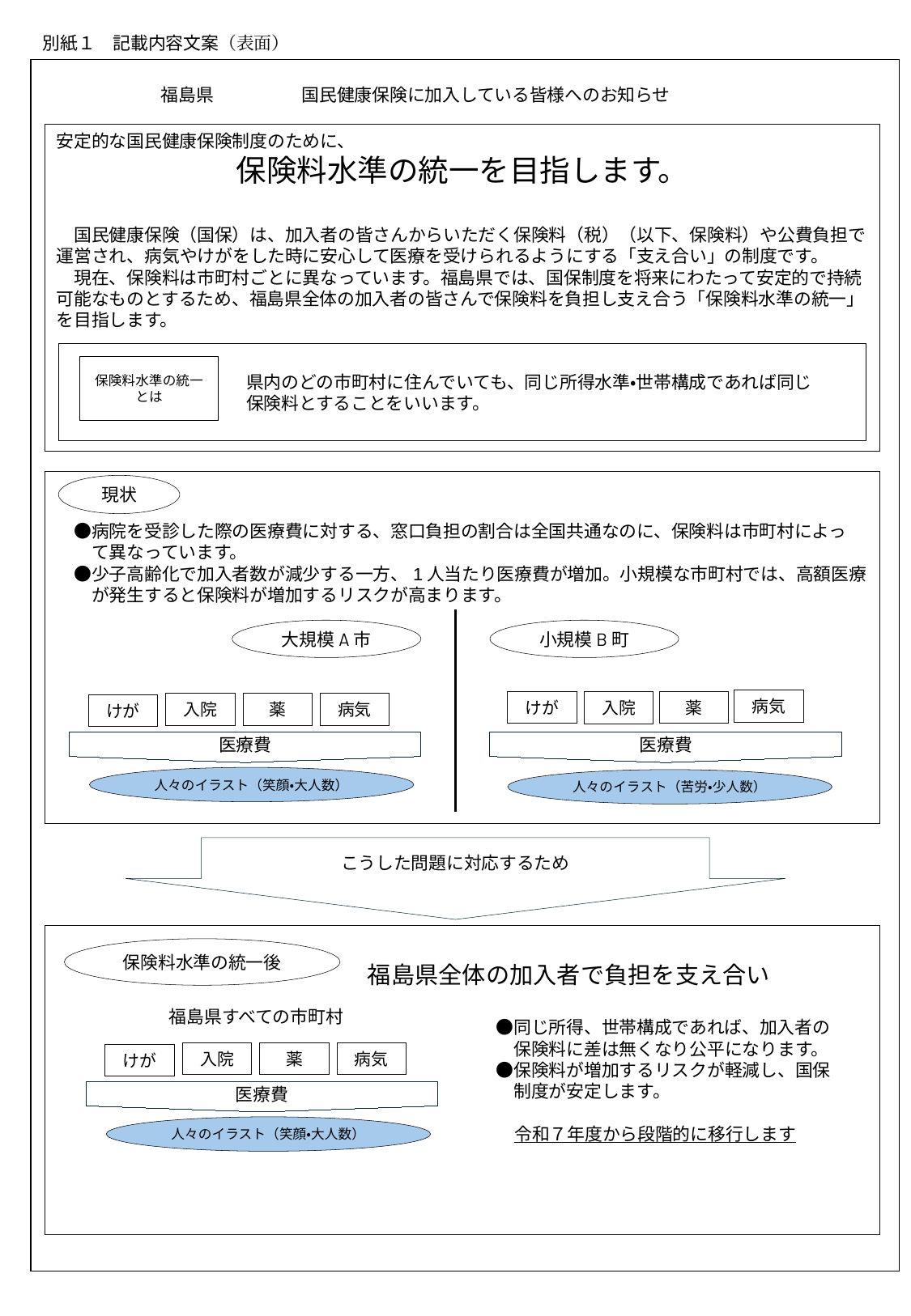

別紙１　記載内容文案（表面）

福島県　　　　　国民健康保険に加入している皆様へのお知らせ
安定的な国民健康保険制度のために、
保険料水準の統一を目指します。

　国民健康保険（国保）は、加入者の皆さんからいただく保険料（税）（以下、保険料）や公費負担で運営され、病気やけがをした時に安心して医療を受けられるようにする「支え合い」の制度です。
　現在、保険料は市町村ごとに異なっています。福島県では、国保制度を将来にわたって安定的で持続可能なものとするため、福島県全体の加入者の皆さんで保険料を負担し支え合う「保険料水準の統一」を目指します。

　　　　　　　　　　県内のどの市町村に住んでいても、同じ所得水準・世帯構成であれば同じ
　　　　　　　　　　保険料とすることをいいます。

保険料水準の統一とは

　●病院を受診した際の医療費に対する、窓口負担の割合は全国共通なのに、保険料は市町村によっ
　　て異なっています。
　●少子高齢化で加入者数が減少する一方、1人当たり医療費が増加。小規模な市町村では、高額医療
　　が発生すると保険料が増加するリスクが高まります。

現状
小規模B町
大規模A市
病気
けが
薬
入院
入院
薬
病気
けが
医療費
医療費
人々のイラスト（笑顔・大人数）
人々のイラスト（苦労・少人数）
こうした問題に対応するため

　　　　　　　　　　　福島県全体の加入者で負担を支え合い

　　　　　　　　　　　　　　　　　　　　　　　　　●同じ所得、世帯構成であれば、加入者の
　　　　　　　　　　　　　　　　　　　　　　　　　　保険料に差は無くなり公平になります。
　　　　　　　　　　　　　　　　　　　　　　　　　●保険料が増加するリスクが軽減し、国保
　　　　　　　　　　　　　　　　　　　　　　　　　　制度が安定します。

　　　　　　　　　　　　　　　　　　　　　　　　　　令和７年度から段階的に移行します

保険料水準の統一後
福島県すべての市町村
入院
薬
病気
けが
医療費
人々のイラスト（笑顔・大人数）